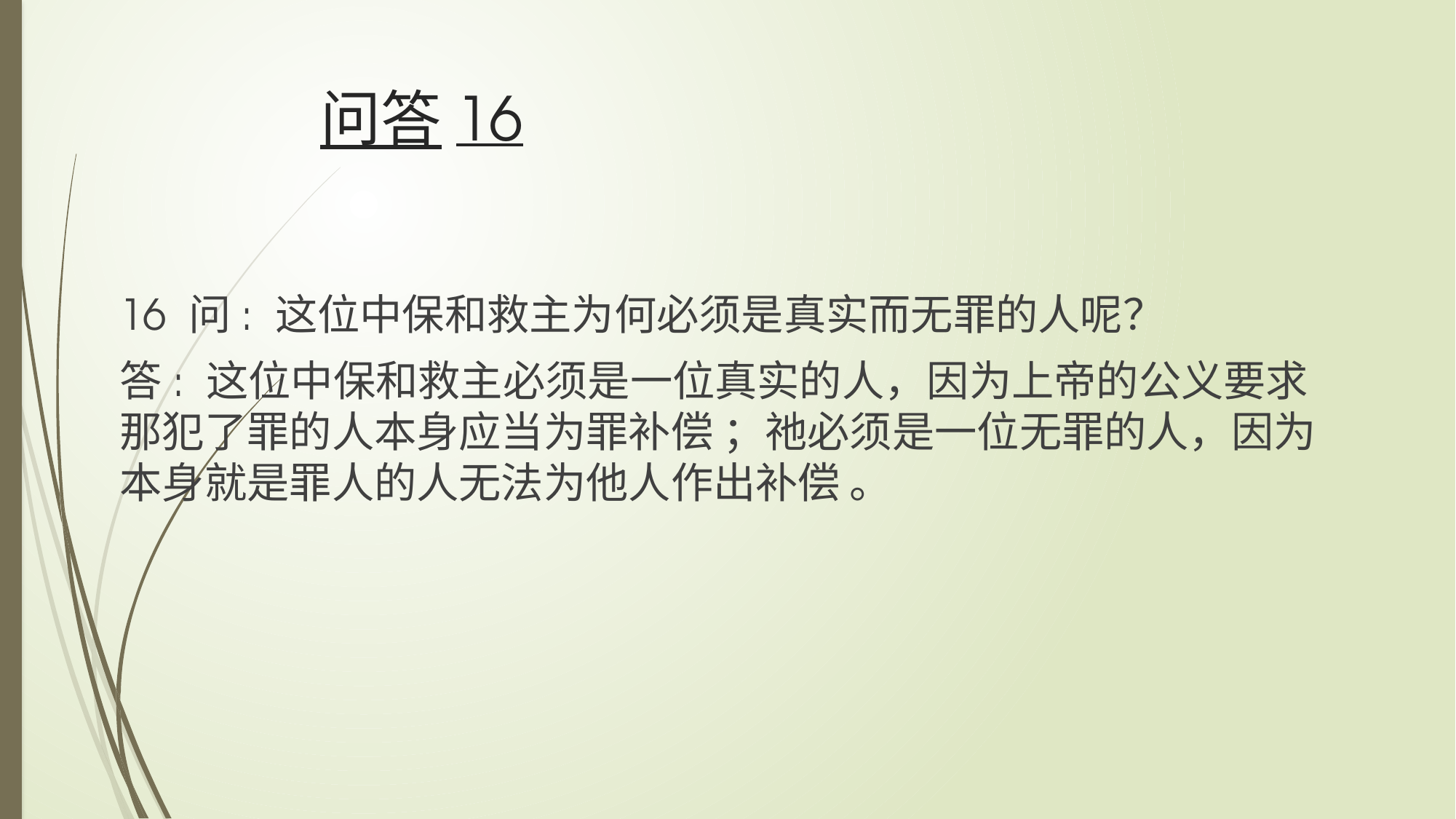

# 问答16
16 问: 这位中保和救主为何必须是真实而无罪的人呢？
答: 这位中保和救主必须是一位真实的人，因为上帝的公义要求那犯了罪的人本身应当为罪补偿 ；祂必须是一位无罪的人，因为本身就是罪人的人无法为他人作出补偿 。